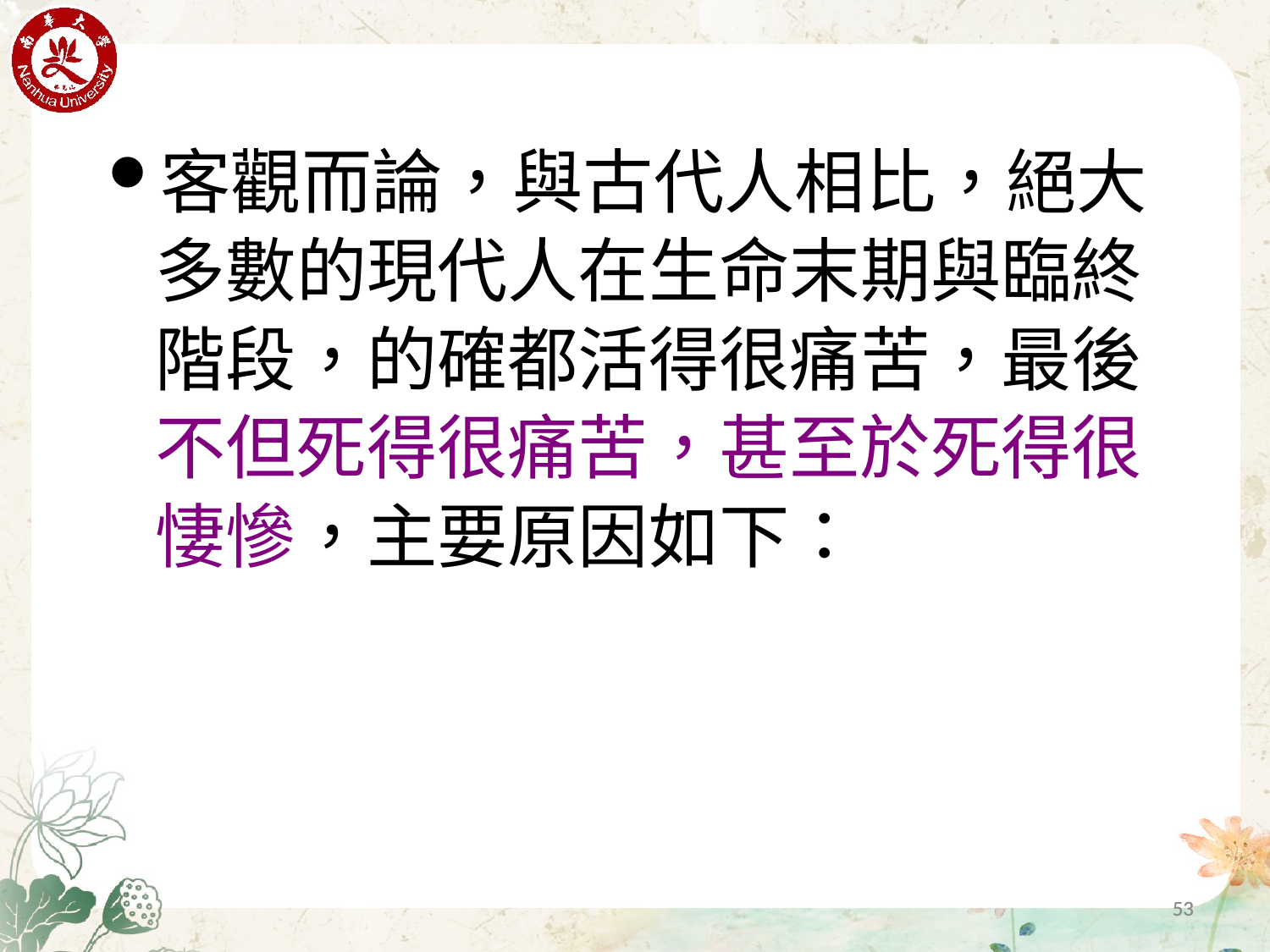

客觀而論，與古代人相比，絕大多數的現代人在生命末期與臨終階段，的確都活得很痛苦，最後不但死得很痛苦，甚至於死得很悽慘，主要原因如下：
53
53